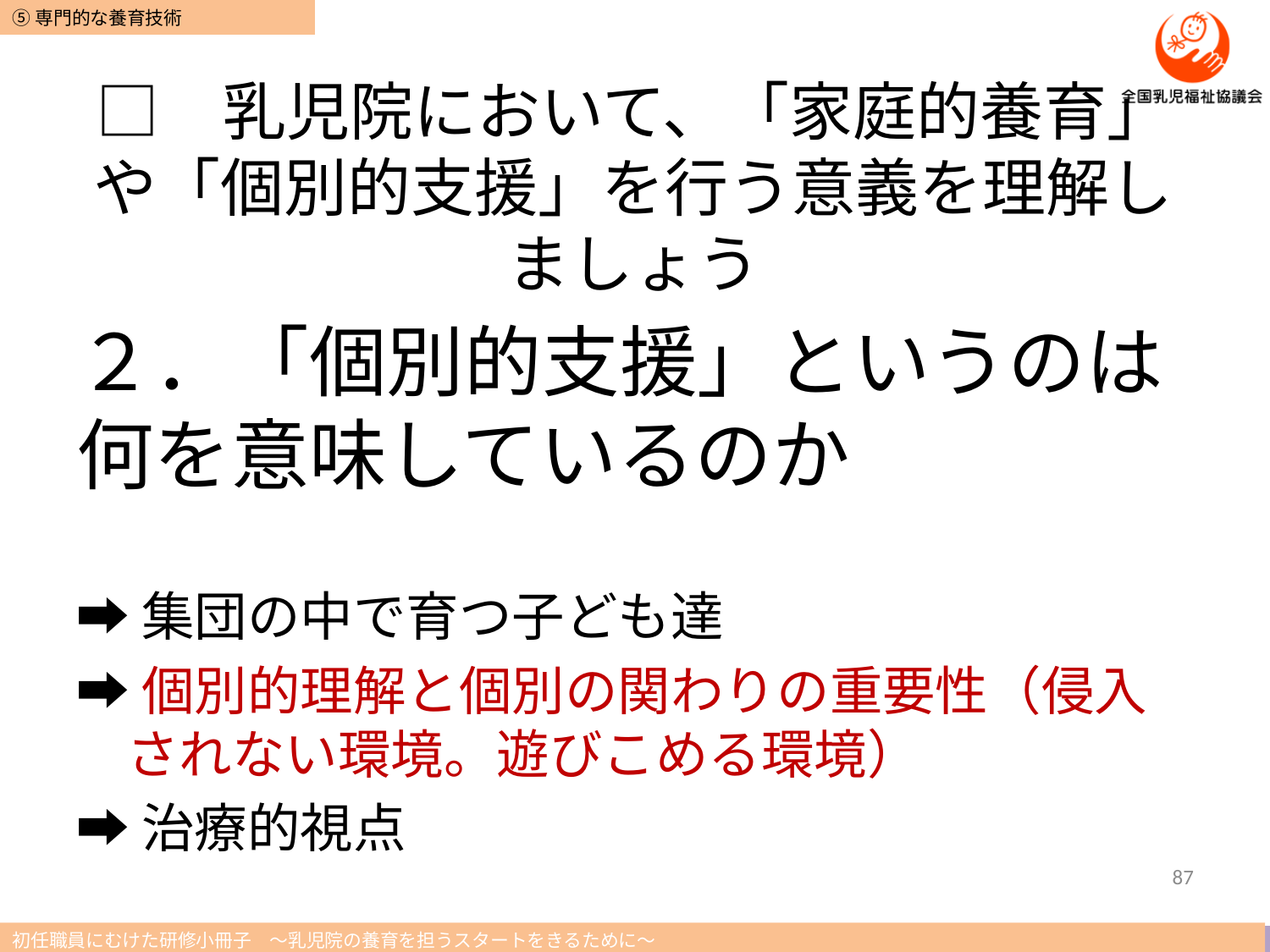

# □	乳児院において、「家庭的養育」や「個別的支援」を行う意義を理解しましょう
２．「個別的支援」というのは何を意味しているのか

➡集団の中で育つ子ども達
➡個別的理解と個別の関わりの重要性（侵入されない環境。遊びこめる環境）
➡治療的視点

87